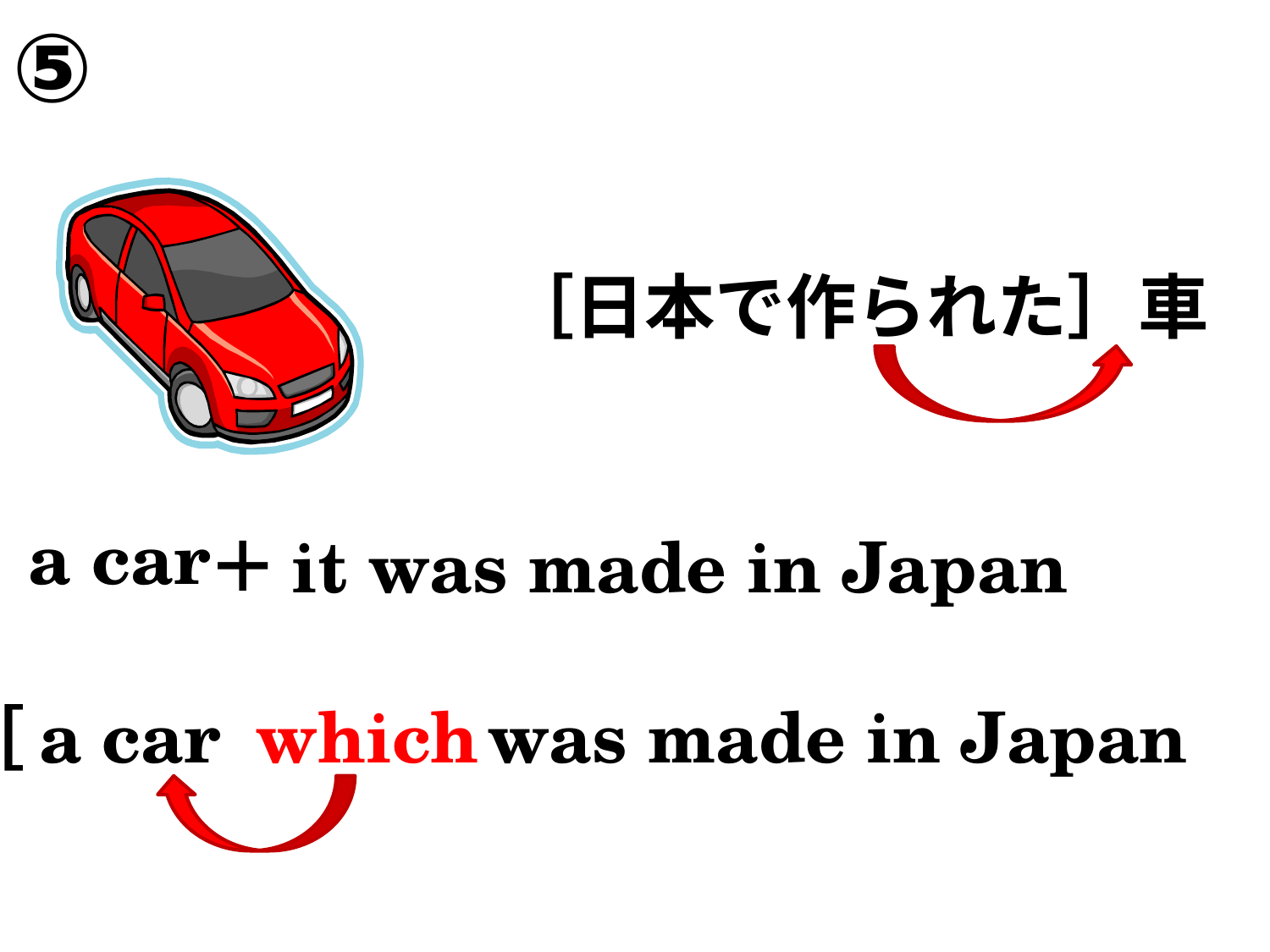

⑤

［日本で作られた］車
a car
＋
it was made in Japan
a car
which
was made in Japan
［　　　　　　　　　　　　　　　　　　　　］